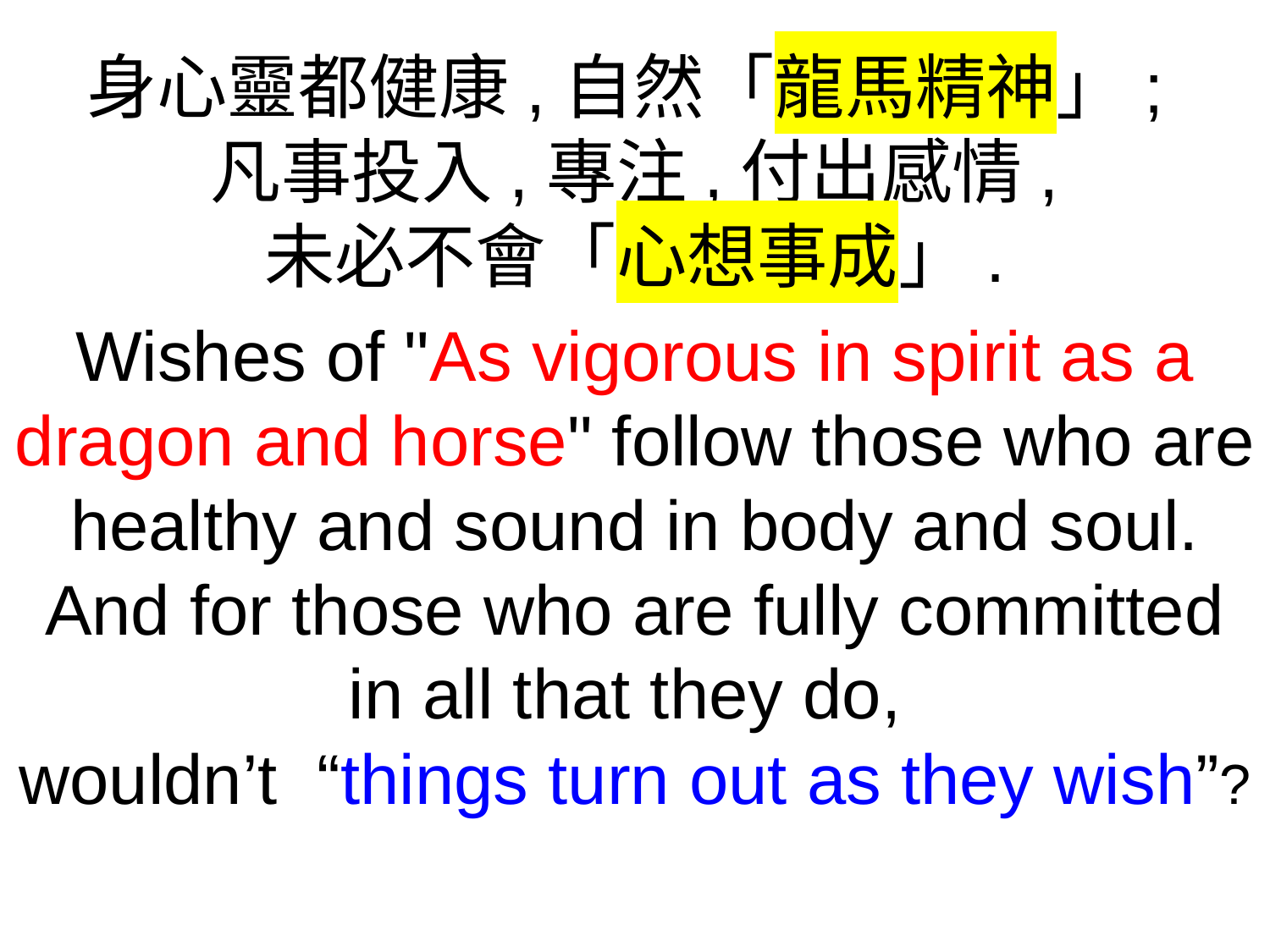

身心靈都健康,自然「龍馬精神」;
凡事投入,專注,付出感情,
未必不會「心想事成」.
Wishes of "As vigorous in spirit as a dragon and horse" follow those who are healthy and sound in body and soul. And for those who are fully committed in all that they do,
wouldn’t  “things turn out as they wish”?